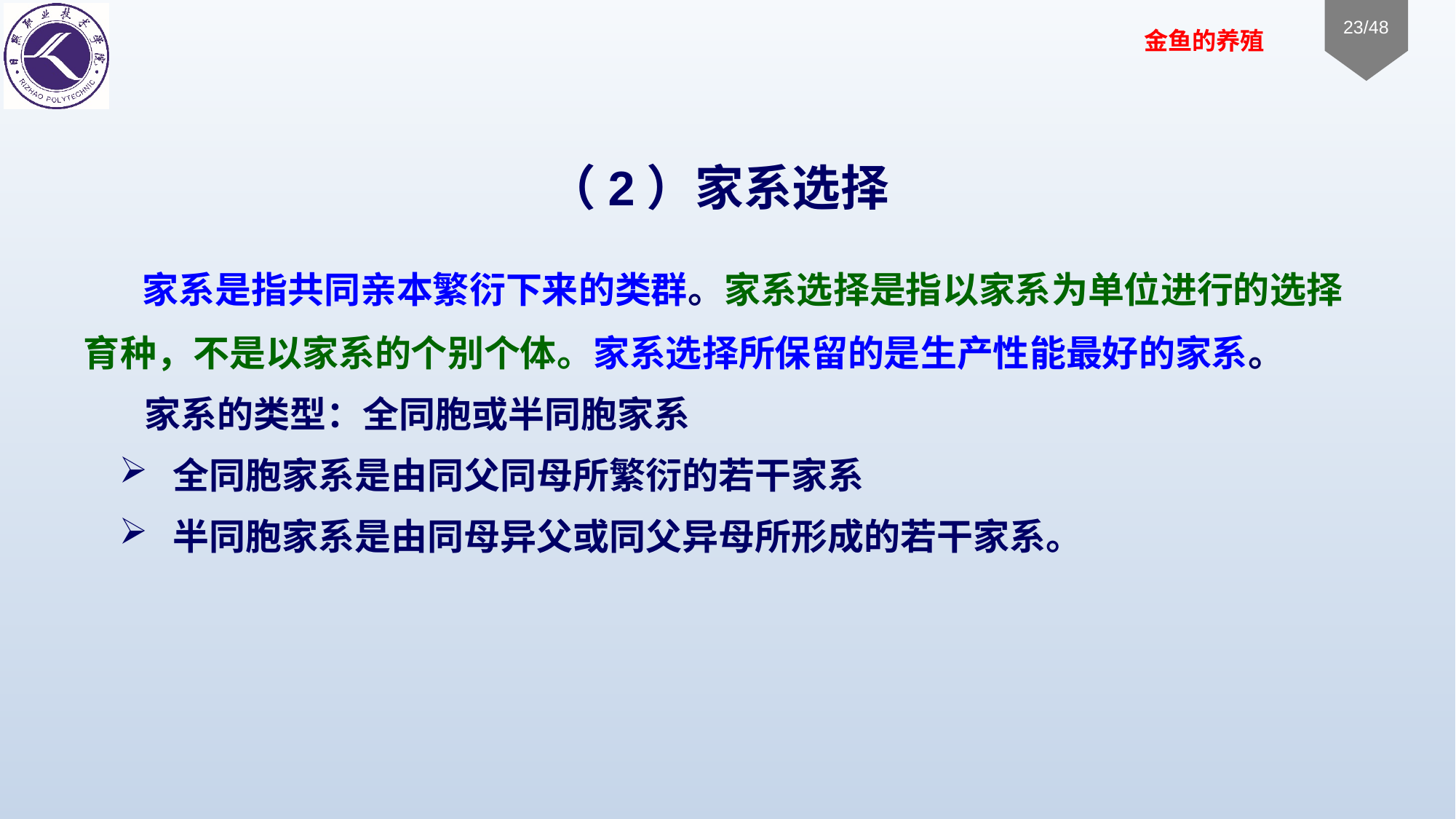

# （2）家系选择
 家系是指共同亲本繁衍下来的类群。家系选择是指以家系为单位进行的选择育种，不是以家系的个别个体。家系选择所保留的是生产性能最好的家系。
  家系的类型：全同胞或半同胞家系
  全同胞家系是由同父同母所繁衍的若干家系
  半同胞家系是由同母异父或同父异母所形成的若干家系。